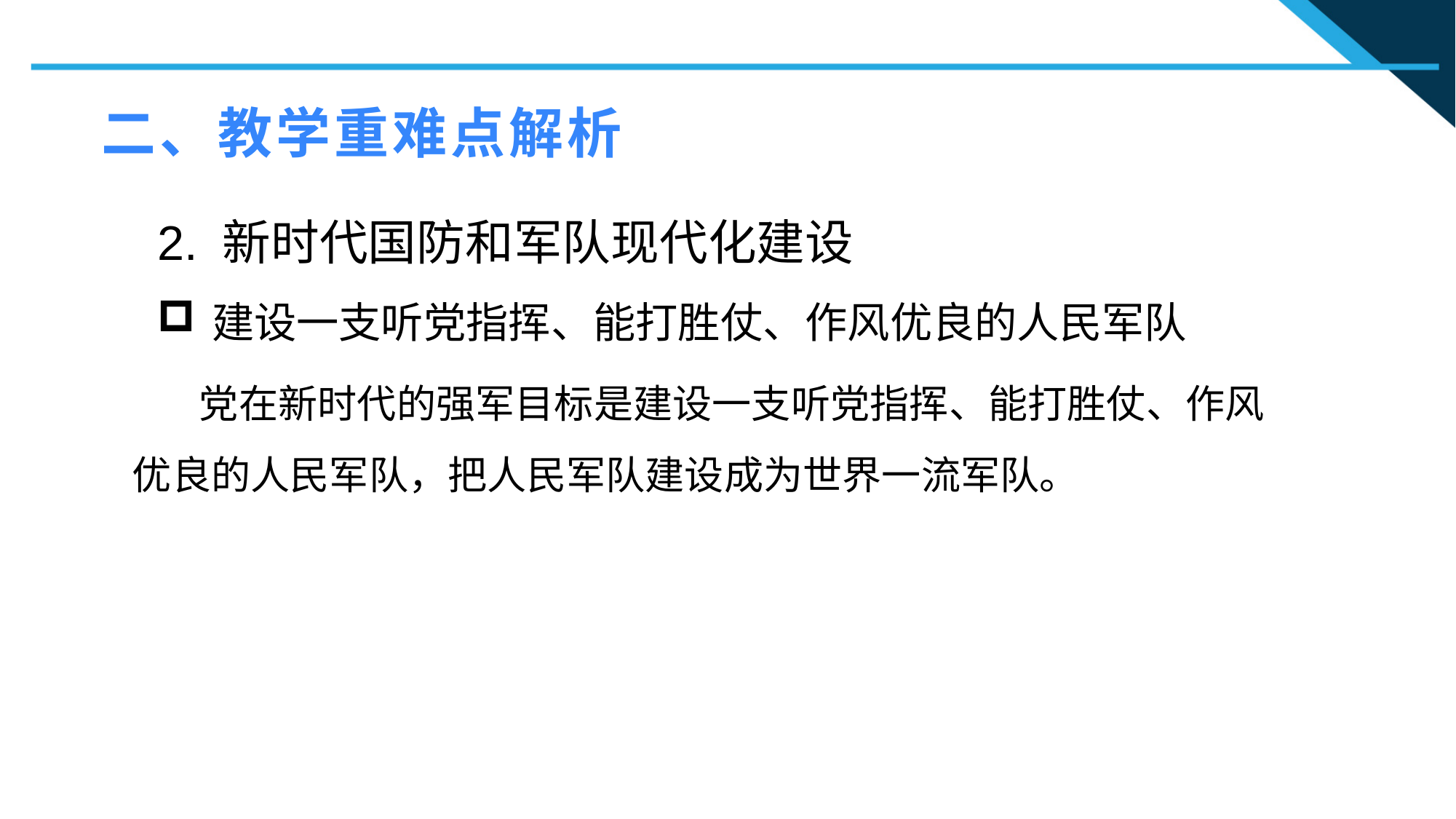

二、教学重难点解析
2. 新时代国防和军队现代化建设
建设一支听党指挥、能打胜仗、作风优良的人民军队
1
      党在新时代的强军目标是建设一支听党指挥、能打胜仗、作风优良的人民军队，把人民军队建设成为世界一流军队。
2
2
n